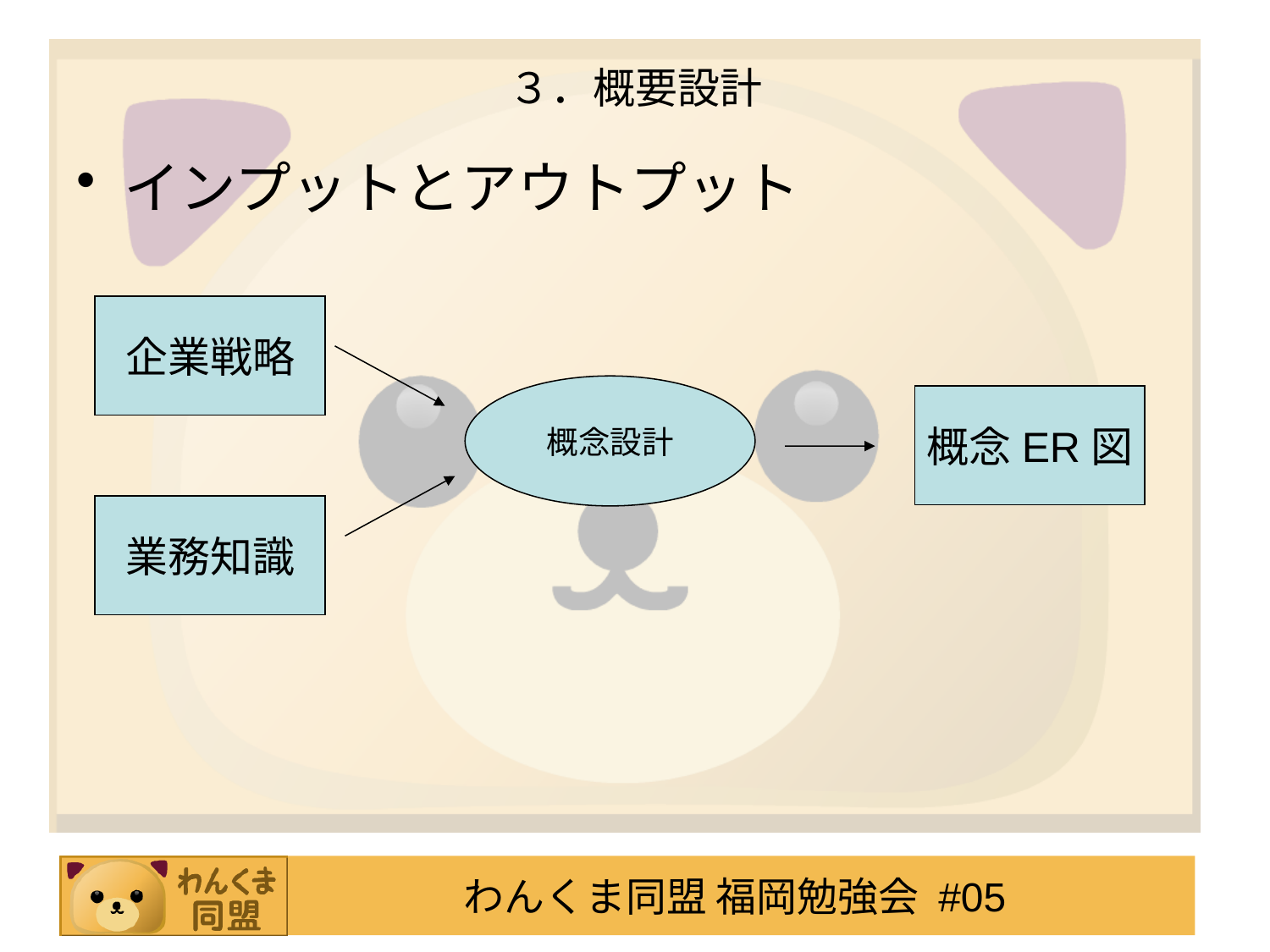

# ３．概要設計
インプットとアウトプット
企業戦略

概念設計
概念ER図

業務知識